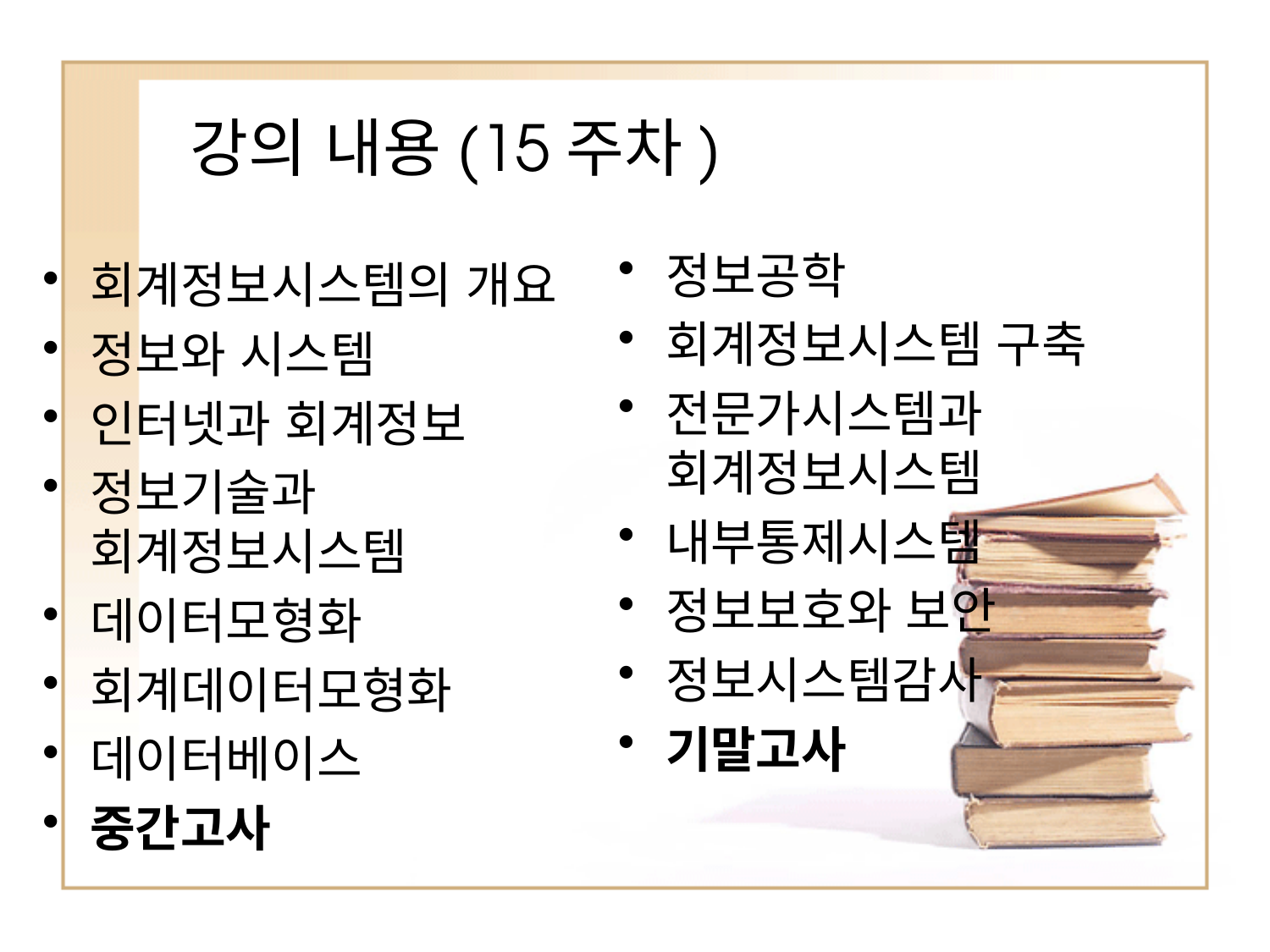

# 강의 내용(15주차)
정보공학
회계정보시스템 구축
전문가시스템과 회계정보시스템
내부통제시스템
정보보호와 보안
정보시스템감사
기말고사
회계정보시스템의 개요
정보와 시스템
인터넷과 회계정보
정보기술과 회계정보시스템
데이터모형화
회계데이터모형화
데이터베이스
중간고사